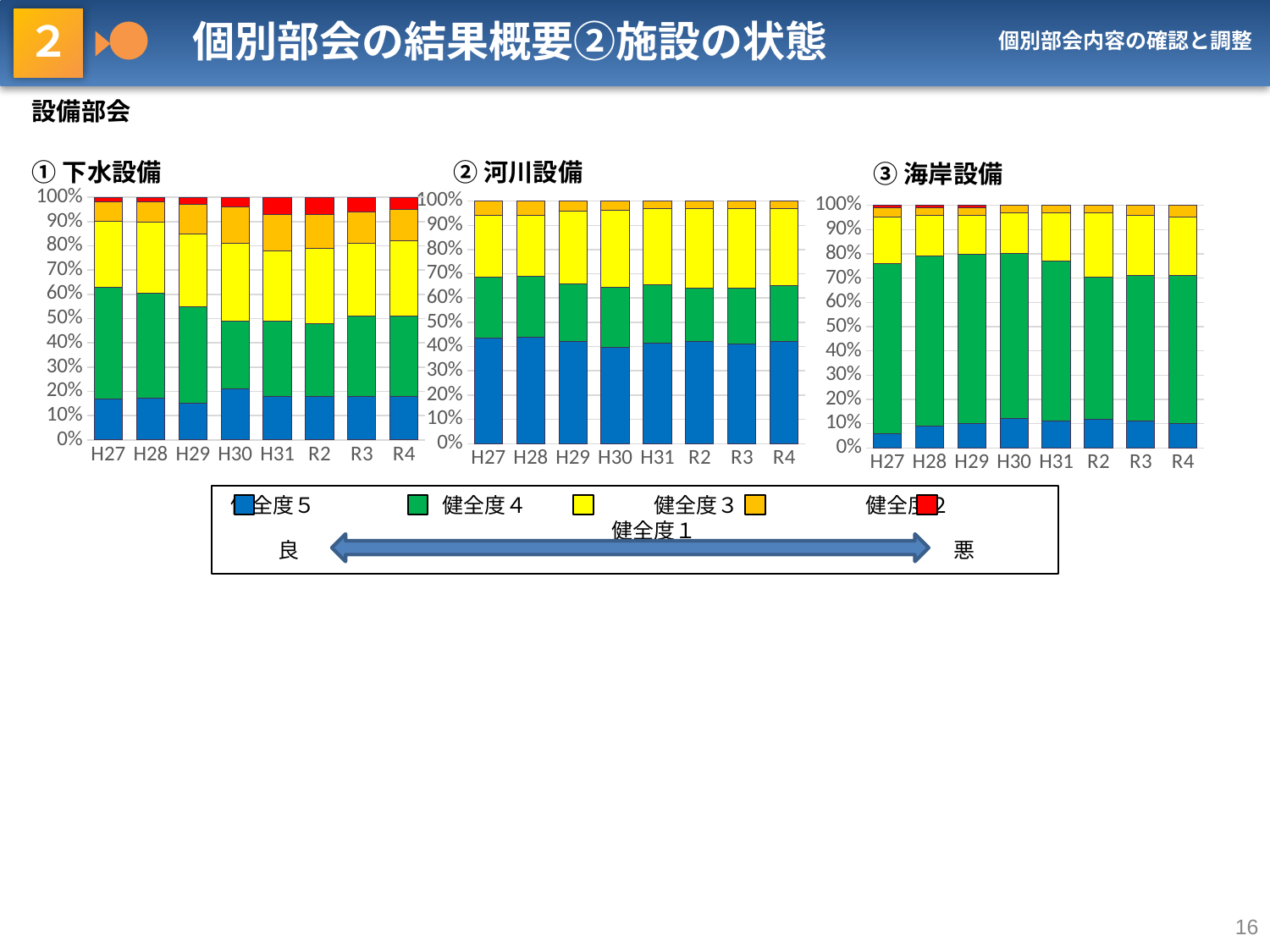

２    ●　個別部会の結果概要②施設の状態
個別部会内容の確認と調整

設備部会
①下水設備
②河川設備
③海岸設備

### Chart

| Category | 健全度１ | 健全度２ | 健全度３ | 健全度４ | 健全度５ |
|---|---|---|---|---|---|
| H27 | 17.0 | 46.0 | 27.0 | 8.0 | 2.0 |
| H28 | 17.0 | 43.0 | 29.0 | 8.0 | 2.0 |
| H29 | 15.0 | 40.0 | 30.0 | 12.0 | 3.0 |
| H30 | 21.0 | 28.0 | 32.0 | 15.0 | 4.0 |
| H31 | 18.0 | 31.0 | 29.0 | 15.0 | 7.0 |
| R2 | 18.0 | 30.0 | 31.0 | 14.0 | 7.0 |
| R3 | 18.0 | 33.0 | 30.0 | 13.0 | 6.0 |
| R4 | 18.0 | 33.0 | 31.0 | 13.0 | 5.0 |

### Chart

| Category | 健全度１ | 健全度２ | 健全度３ | 健全度４ | 健全度５ |
|---|---|---|---|---|---|
| H27 | 43.0 | 25.0 | 25.0 | 6.0 | 0.0 |
| H28 | 44.0 | 25.0 | 25.0 | 6.0 | 0.0 |
| H29 | 42.0 | 24.0 | 30.0 | 4.0 | 0.0 |
| H30 | 40.0 | 25.0 | 32.0 | 4.0 | 0.0 |
| H31 | 42.0 | 24.0 | 32.0 | 3.0 | 0.0 |
| R2 | 42.0 | 22.0 | 33.0 | 3.0 | 0.0 |
| R3 | 41.0 | 23.0 | 33.0 | 3.0 | 0.0 |
| R4 | 42.0 | 23.0 | 32.0 | 3.0 | 0.0 |

### Chart

| Category | 健全度１ | 健全度２ | 健全度３ | 健全度４ | 健全度５ |
|---|---|---|---|---|---|
| H27 | 6.0 | 70.0 | 19.0 | 4.0 | 1.0 |
| H28 | 9.0 | 70.0 | 17.0 | 3.0 | 1.0 |
| H29 | 10.0 | 69.0 | 16.0 | 3.0 | 1.0 |
| H30 | 12.0 | 68.0 | 17.0 | 3.0 | 0.0 |
| H31 | 11.0 | 66.0 | 20.0 | 3.0 | 0.0 |
| R2 | 12.0 | 59.0 | 27.0 | 3.0 | 0.0 |
| R3 | 11.0 | 60.0 | 25.0 | 4.0 | 0.0 |
| R4 | 10.0 | 61.0 | 24.0 | 5.0 | 0.0 |
健全度５　　　　　　健全度４　　　　　　健全度３　　　　　　健全度２　　　　　　健全度１

良
悪
16